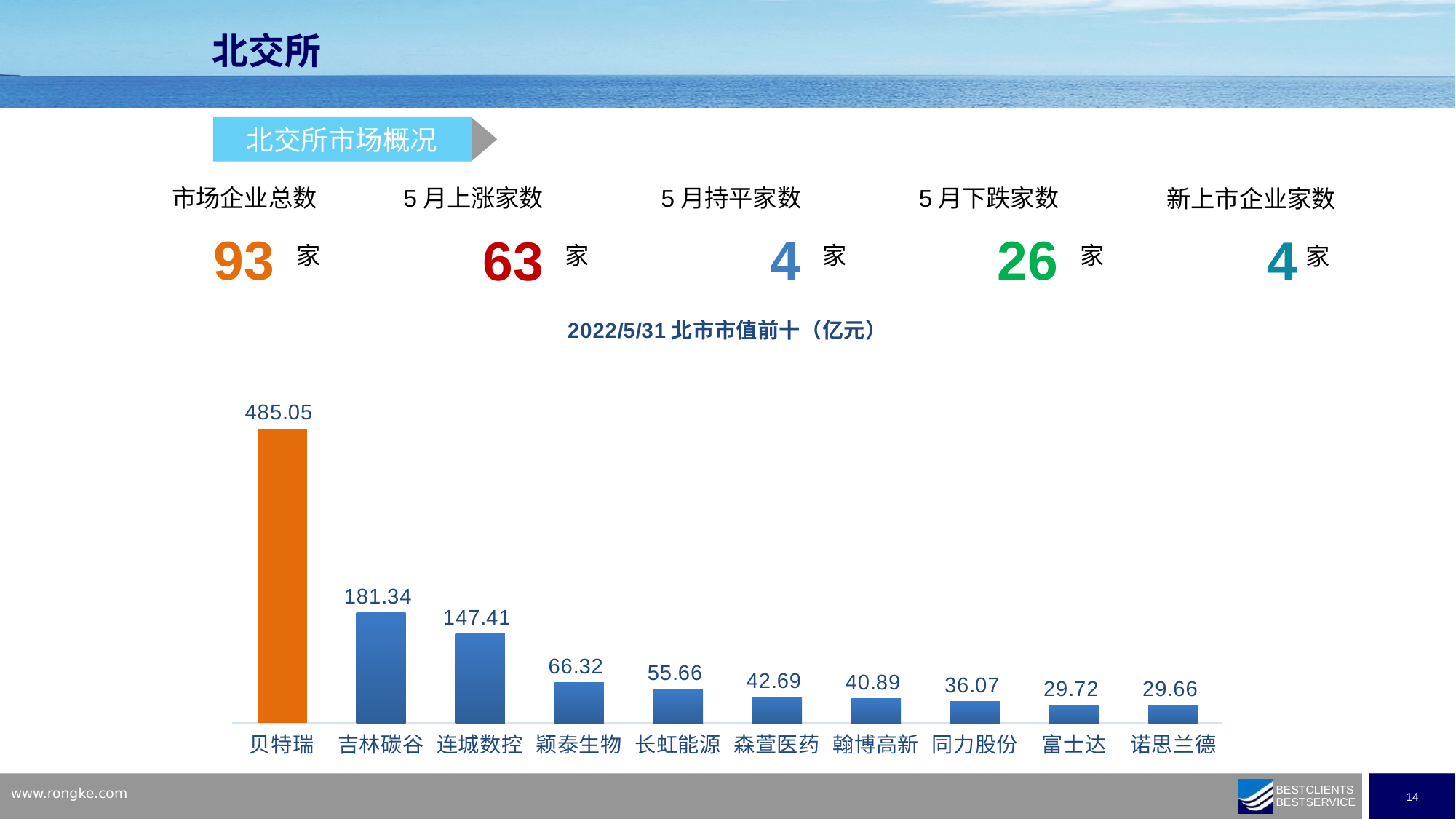

北交所
北交所市场概况

市场企业总数
93
家
5月上涨家数
63
家
5月持平家数
4
家
5月下跌家数
26
家
新上市企业家数
4
家

### Chart: 2022/5/31北市市值前十（亿元）

| Category |  |
|---|---|
| 贝特瑞 | 485.0464 |
| 吉林碳谷 | 181.336 |
| 连城数控 | 147.4068 |
| 颖泰生物 | 66.3158 |
| 长虹能源 | 55.6627 |
| 森萱医药 | 42.6918 |
| 翰博高新 | 40.8914 |
| 同力股份 | 36.0662 |
| 富士达 | 29.7173 |
| 诺思兰德 | 29.6609 |